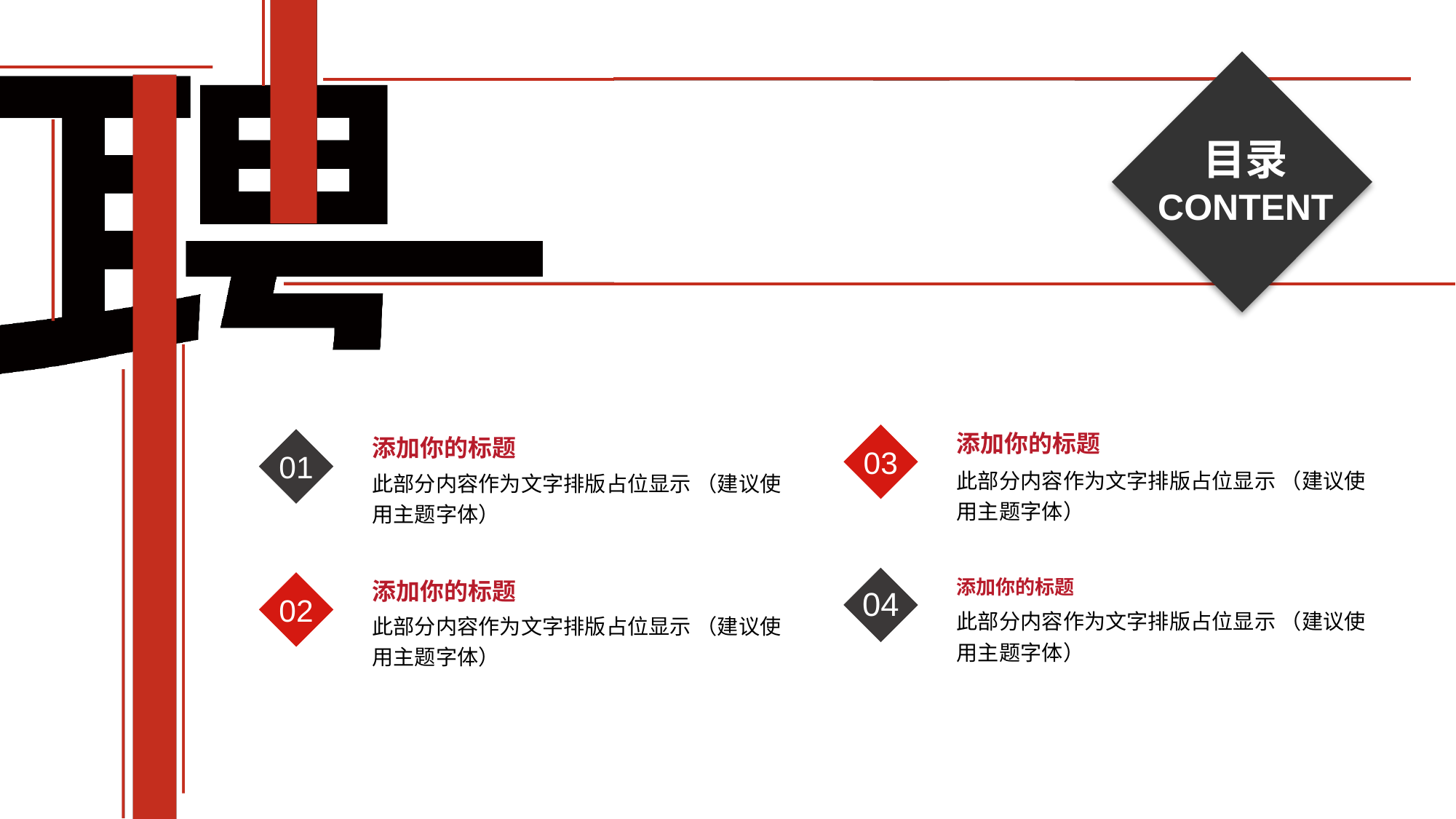

目录
CONTENT
03
添加你的标题
此部分内容作为文字排版占位显示 （建议使用主题字体）
01
添加你的标题
此部分内容作为文字排版占位显示 （建议使用主题字体）
04
添加你的标题
此部分内容作为文字排版占位显示 （建议使用主题字体）
02
添加你的标题
此部分内容作为文字排版占位显示 （建议使用主题字体）